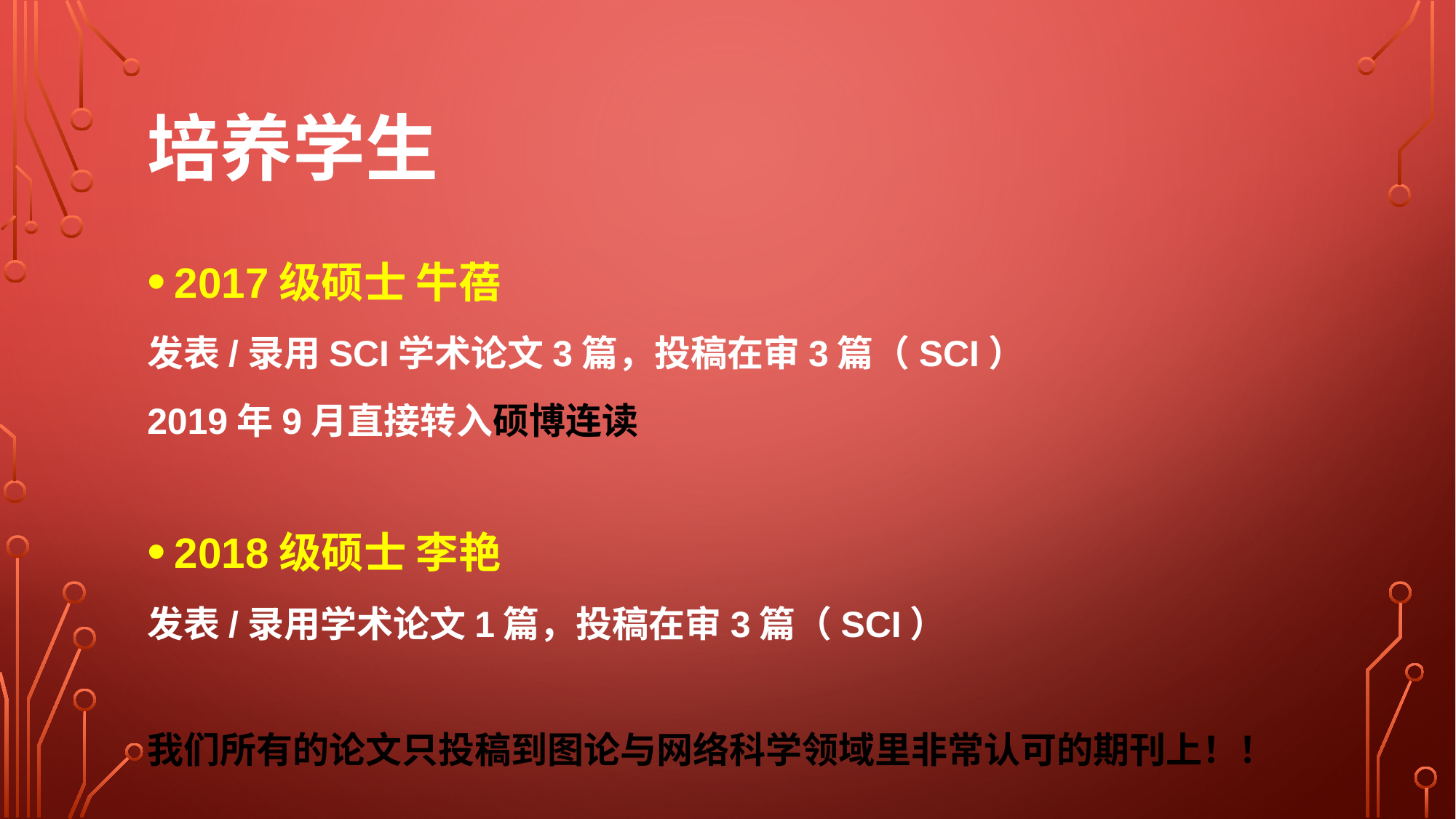

# 培养学生
2017级硕士 牛蓓
发表/录用SCI学术论文3篇，投稿在审3篇（SCI）
2019年9月直接转入硕博连读

2018级硕士 李艳
发表/录用学术论文1篇，投稿在审3篇（SCI）

我们所有的论文只投稿到图论与网络科学领域里非常认可的期刊上！！